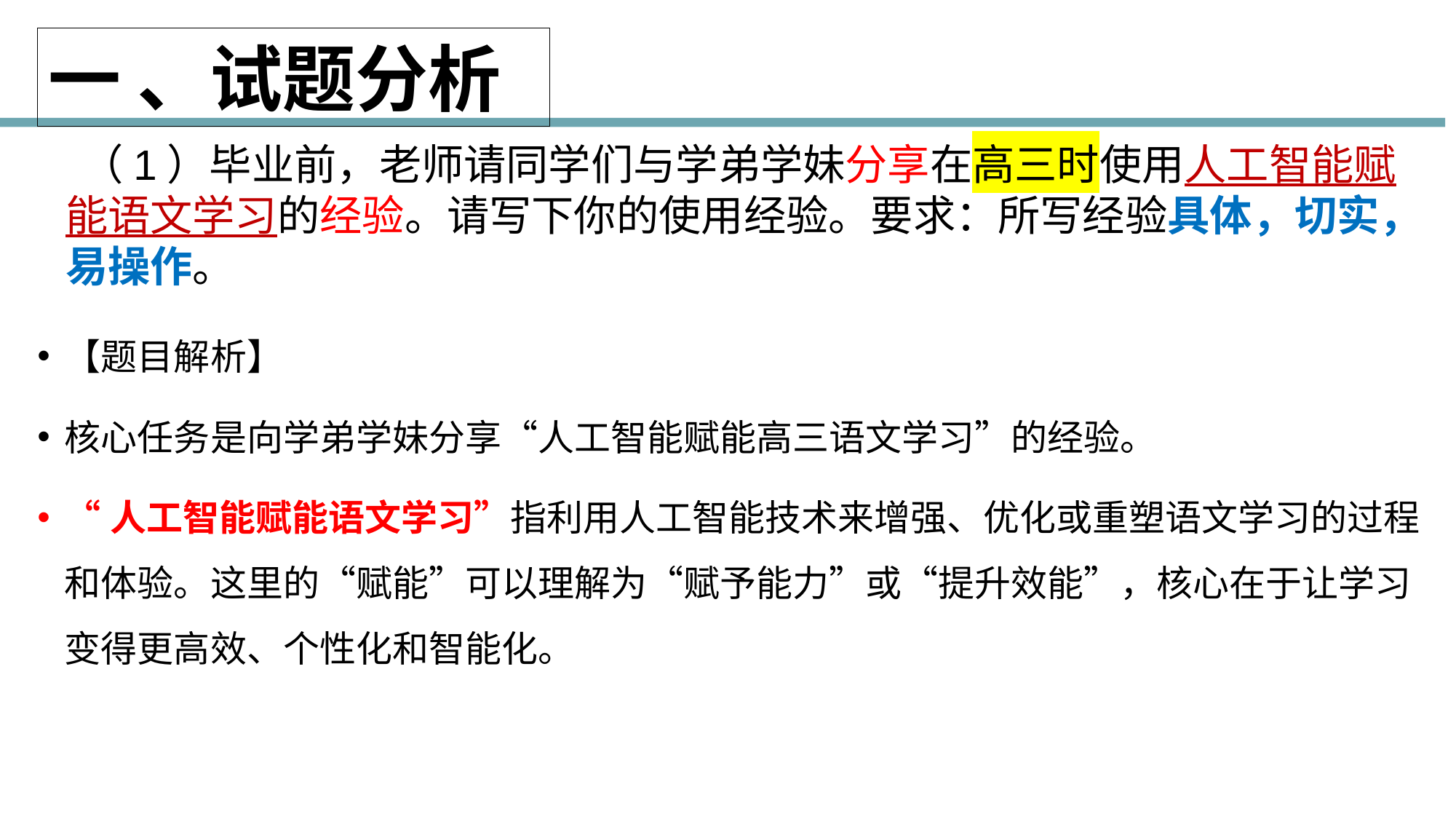

一 、试题分析

（1）毕业前，老师请同学们与学弟学妹分享在高三时使用人工智能赋能语文学习的经验。请写下你的使用经验。要求：所写经验具体，切实，易操作。
【题目解析】
核心任务是向学弟学妹分享“人工智能赋能高三语文学习”的经验。
“人工智能赋能语文学习”指利用人工智能技术来增强、优化或重塑语文学习的过程和体验。这里的“赋能”可以理解为“赋予能力”或“提升效能”，核心在于让学习变得更高效、个性化和智能化。